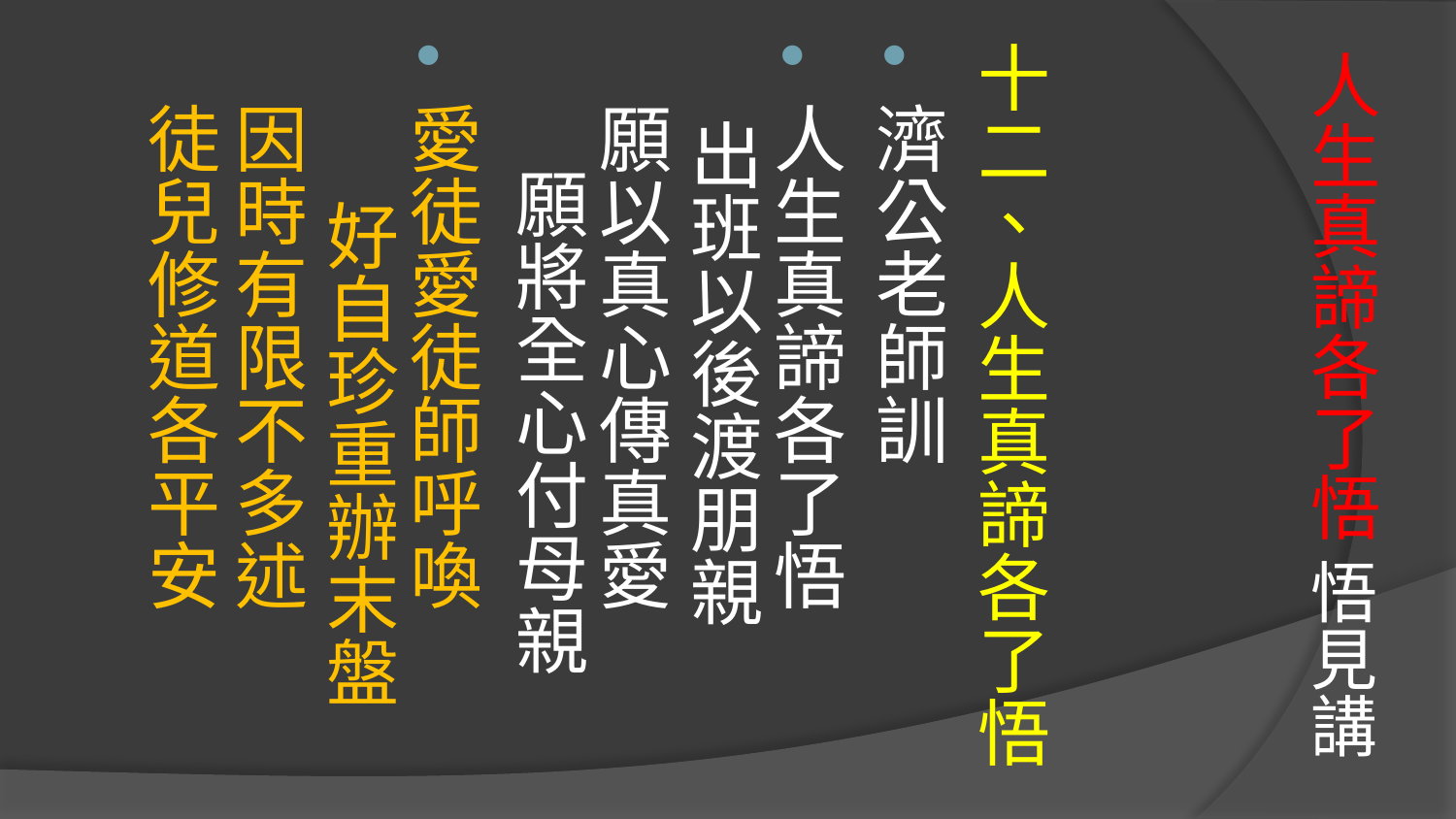

十二、人生真諦各了悟
濟公老師訓
人生真諦各了悟            出班以後渡朋親
願以真心傳真愛               願將全心付母親
愛徒愛徒師呼喚                 好自珍重辦末盤
因時有限不多述         徒兒修道各平安

# 人生真諦各了悟 悟見講